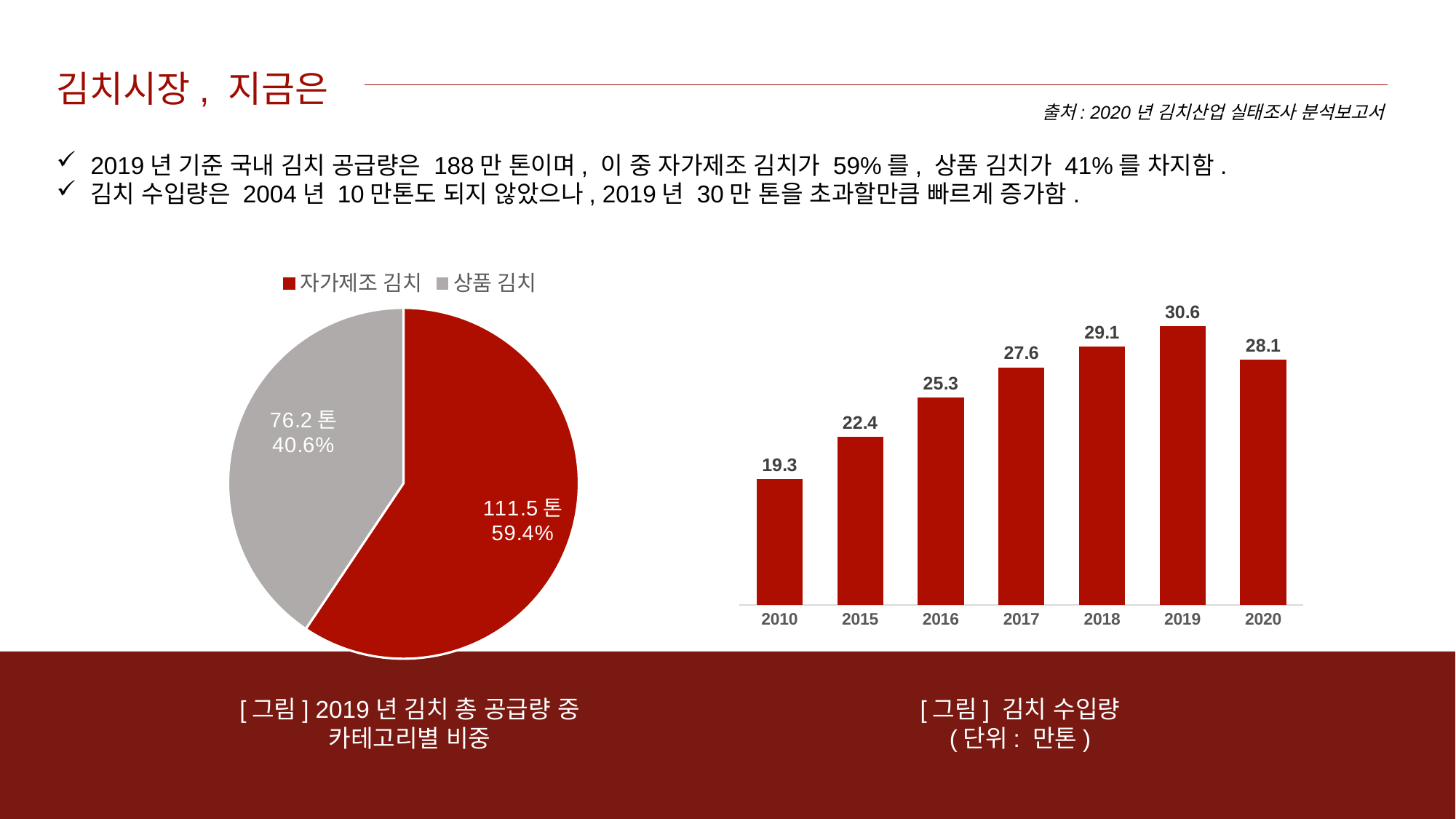

김치시장, 지금은
출처: 2020년 김치산업 실태조사 분석보고서
2019년 기준 국내 김치 공급량은 188만 톤이며, 이 중 자가제조 김치가 59%를, 상품 김치가 41%를 차지함.
김치 수입량은 2004년 10만톤도 되지 않았으나, 2019년 30만 톤을 초과할만큼 빠르게 증가함.

### Chart

| Category | 2019 |
|---|---|
| 자가제조 김치 | 111.5 |
| 상품 김치 | 76.2 |

### Chart

| Category | 김치 수입량 |
|---|---|
| 2010 | 19.2936 |
| 2015 | 22.4124 |
| 2016 | 25.3432 |
| 2017 | 27.5631 |
| 2018 | 29.0742 |
| 2019 | 30.6049 |
| 2020 | 28.1187 |

[그림] 김치 수입량
(단위: 만톤)
[그림] 2019년 김치 총 공급량 중 카테고리별 비중